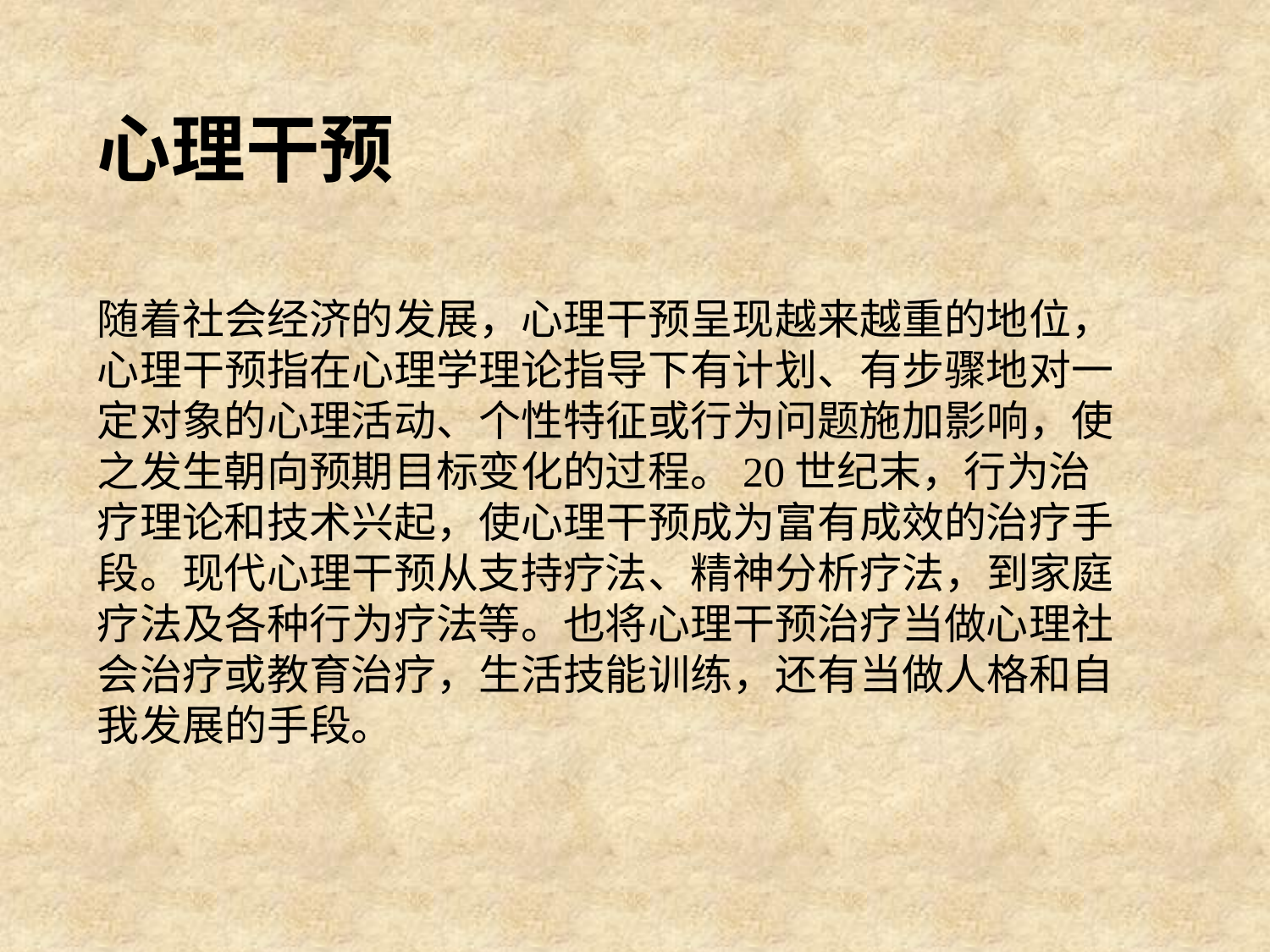

心理干预

随着社会经济的发展，心理干预呈现越来越重的地位，心理干预指在心理学理论指导下有计划、有步骤地对一定对象的心理活动、个性特征或行为问题施加影响，使之发生朝向预期目标变化的过程。20世纪末，行为治疗理论和技术兴起，使心理干预成为富有成效的治疗手段。现代心理干预从支持疗法、精神分析疗法，到家庭疗法及各种行为疗法等。也将心理干预治疗当做心理社会治疗或教育治疗，生活技能训练，还有当做人格和自我发展的手段。